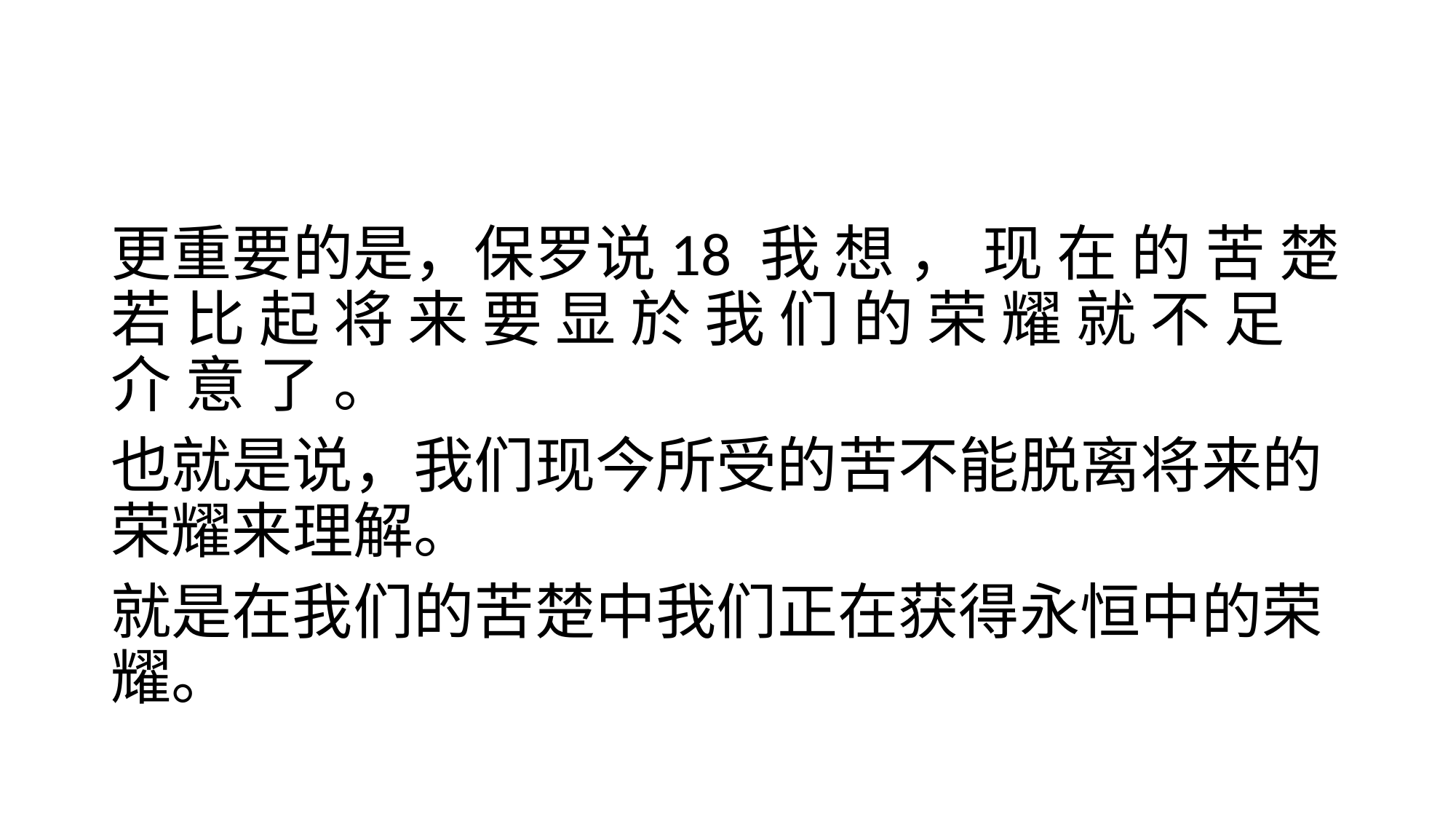

#
更重要的是，保罗说18 我 想 ， 现 在 的 苦 楚 若 比 起 将 来 要 显 於 我 们 的 荣 耀 就 不 足 介 意 了 。
也就是说，我们现今所受的苦不能脱离将来的荣耀来理解。
就是在我们的苦楚中我们正在获得永恒中的荣耀。